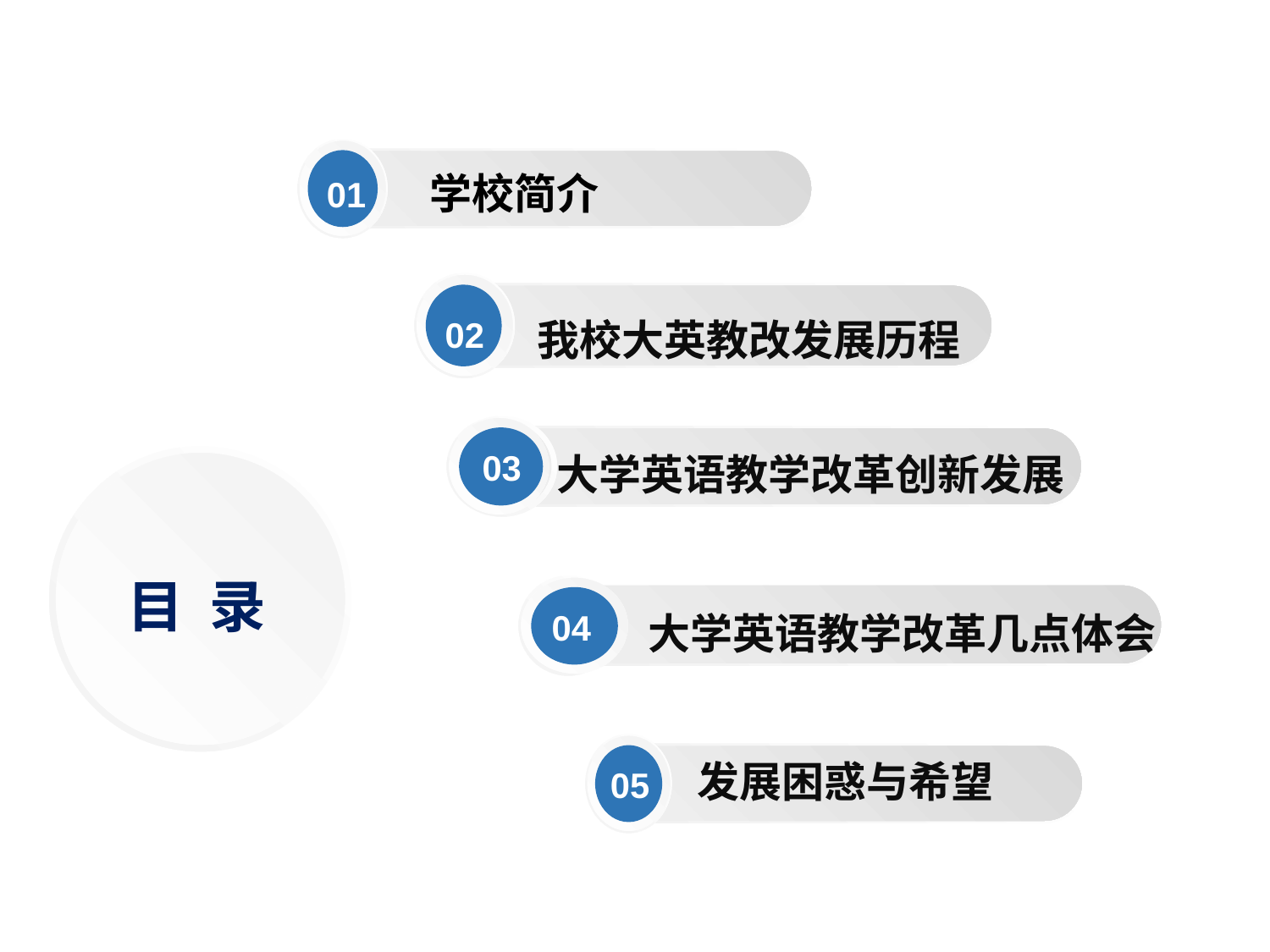

学校简介

 01

02
   我校大英教改发展历程

03

   大学英语教学改革创新发展

目  录

04

        大学英语教学改革几点体会

 05
发展困惑与希望